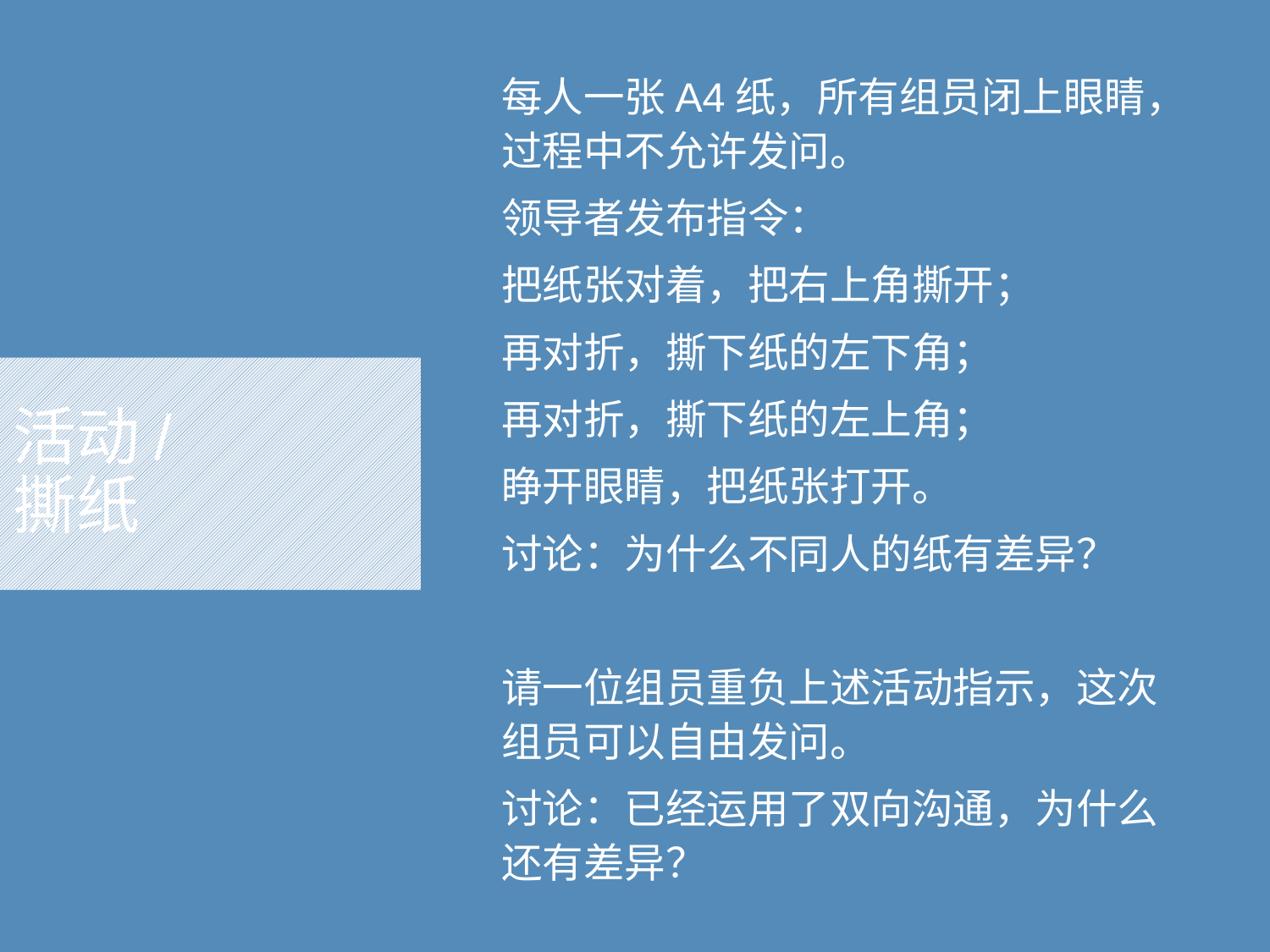

每人一张A4纸，所有组员闭上眼睛，过程中不允许发问。
领导者发布指令：
把纸张对着，把右上角撕开；
再对折，撕下纸的左下角；
再对折，撕下纸的左上角；
睁开眼睛，把纸张打开。
讨论：为什么不同人的纸有差异？

请一位组员重负上述活动指示，这次组员可以自由发问。
讨论：已经运用了双向沟通，为什么还有差异？
# 活动/ 撕纸